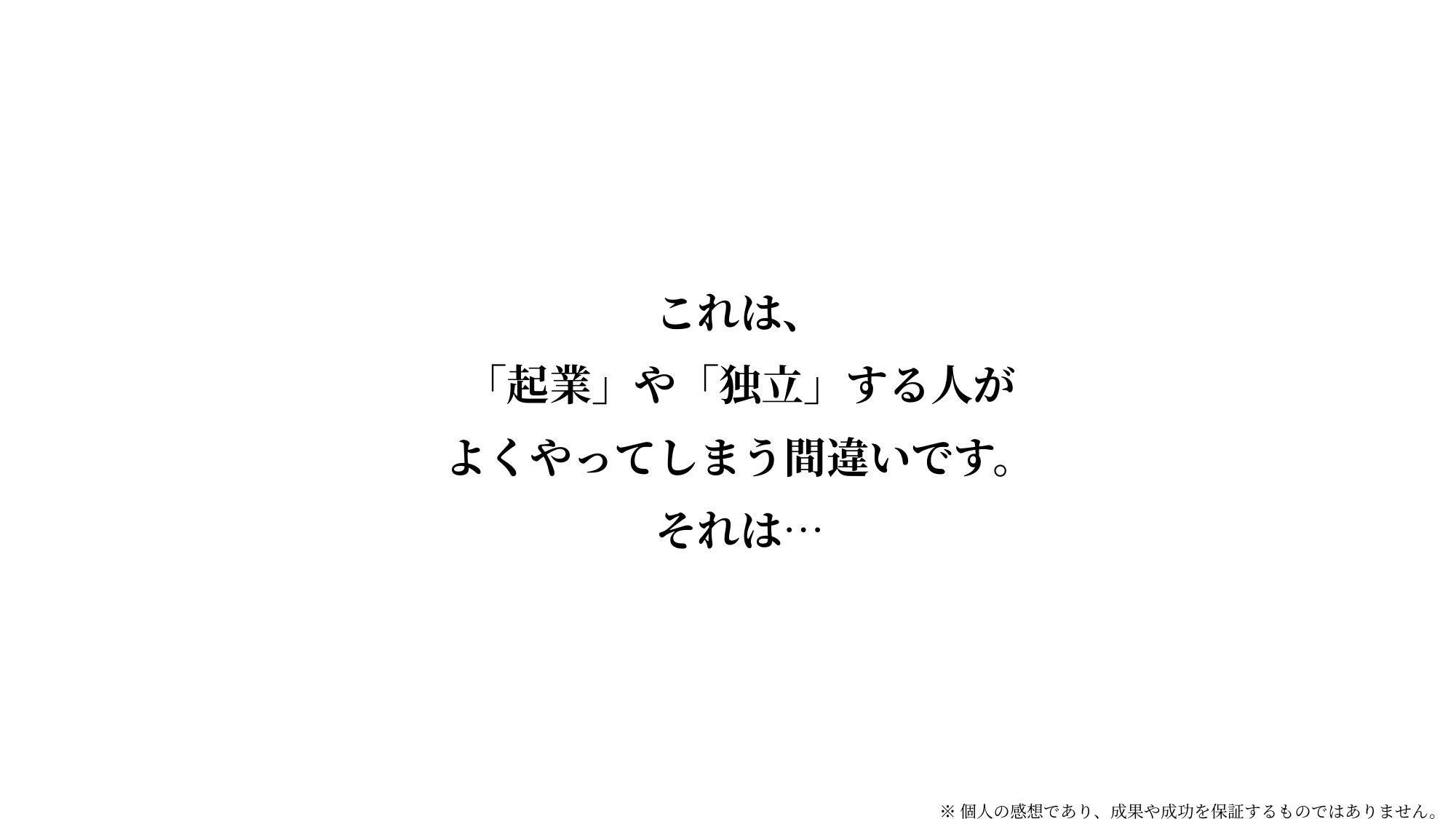

これは、
「起業」や「独立」する人が
よくやってしまう間違いです。
それは…
※個人の感想であり、成果や成功を保証するものではありません。